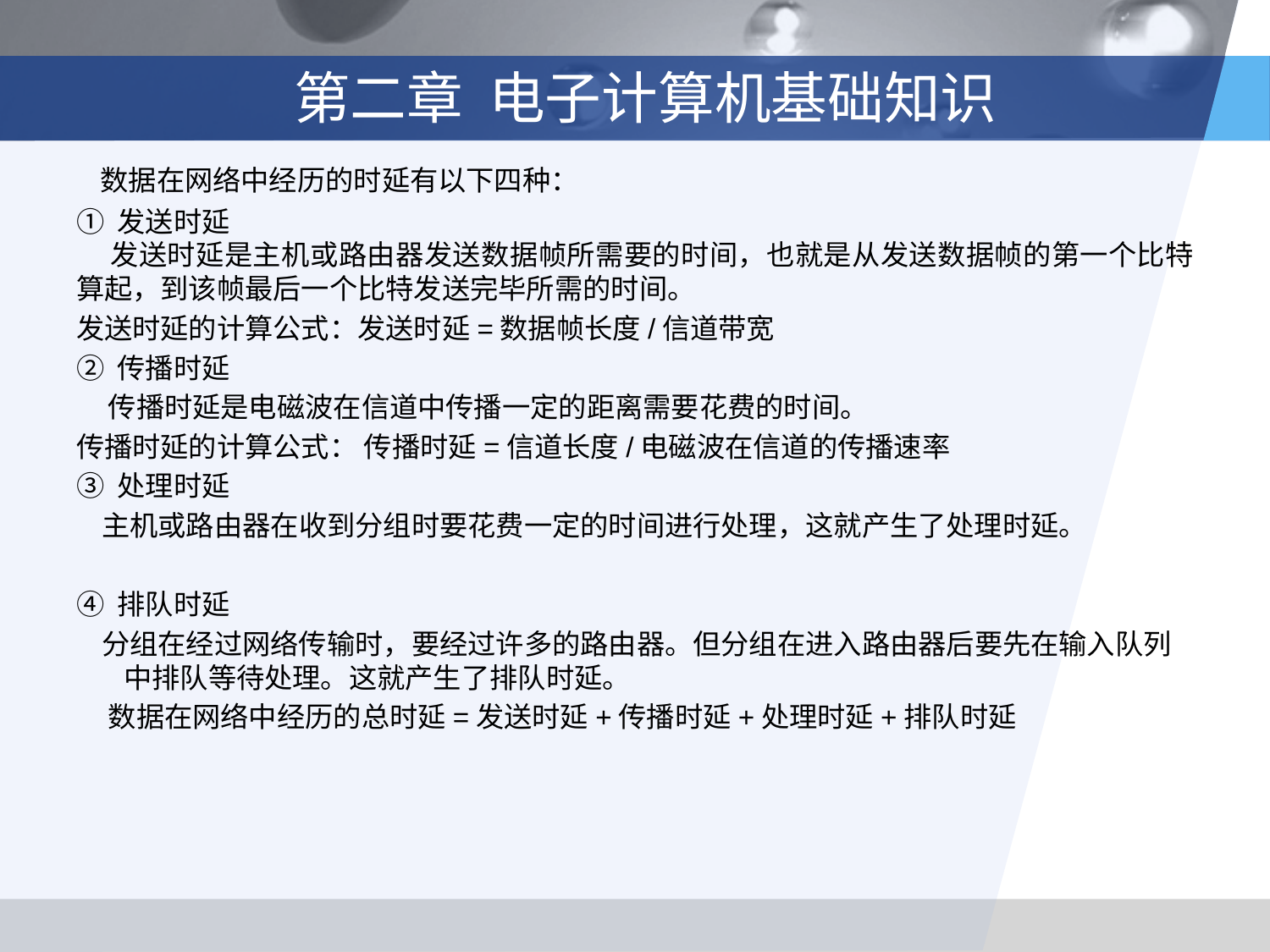

# 第二章  电子计算机基础知识
  数据在网络中经历的时延有以下四种：
① 发送时延
    发送时延是主机或路由器发送数据帧所需要的时间，也就是从发送数据帧的第一个比特算起，到该帧最后一个比特发送完毕所需的时间。
发送时延的计算公式：发送时延=数据帧长度/信道带宽
② 传播时延
    传播时延是电磁波在信道中传播一定的距离需要花费的时间。
传播时延的计算公式： 传播时延=信道长度/电磁波在信道的传播速率
③ 处理时延
   主机或路由器在收到分组时要花费一定的时间进行处理，这就产生了处理时延。

④ 排队时延
   分组在经过网络传输时，要经过许多的路由器。但分组在进入路由器后要先在输入队列中排队等待处理。这就产生了排队时延。
    数据在网络中经历的总时延=发送时延+传播时延+处理时延+排队时延